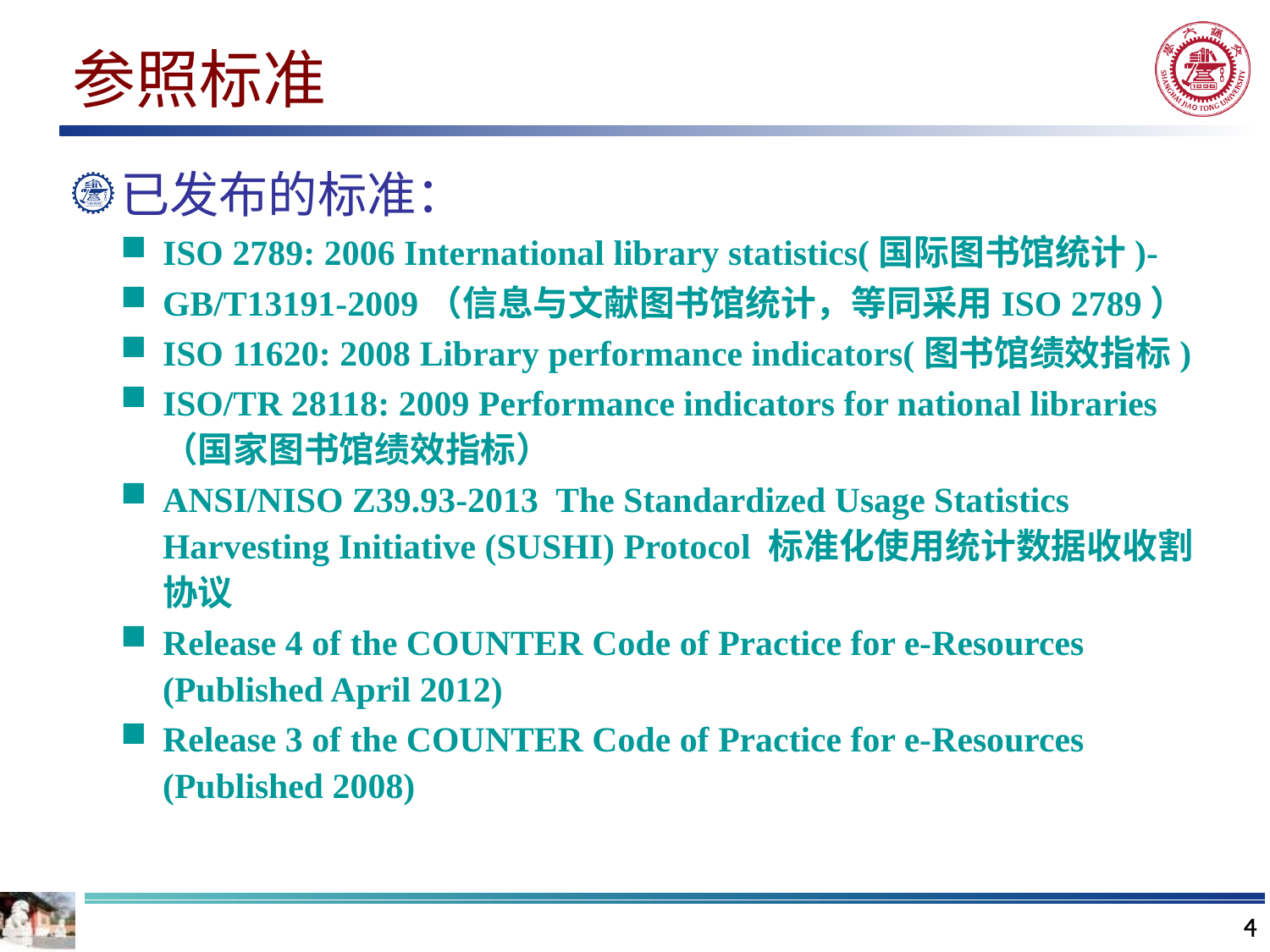

# 参照标准
已发布的标准：
ISO 2789: 2006 International library statistics(国际图书馆统计)-
GB/T13191-2009（信息与文献图书馆统计，等同采用ISO 2789）
ISO 11620: 2008 Library performance indicators(图书馆绩效指标)
ISO/TR 28118: 2009 Performance indicators for national libraries（国家图书馆绩效指标）
ANSI/NISO Z39.93-2013  The Standardized Usage Statistics Harvesting Initiative (SUSHI) Protocol 标准化使用统计数据收收割协议
Release 4 of the COUNTER Code of Practice for e-Resources (Published April 2012)
Release 3 of the COUNTER Code of Practice for e-Resources (Published 2008)

4